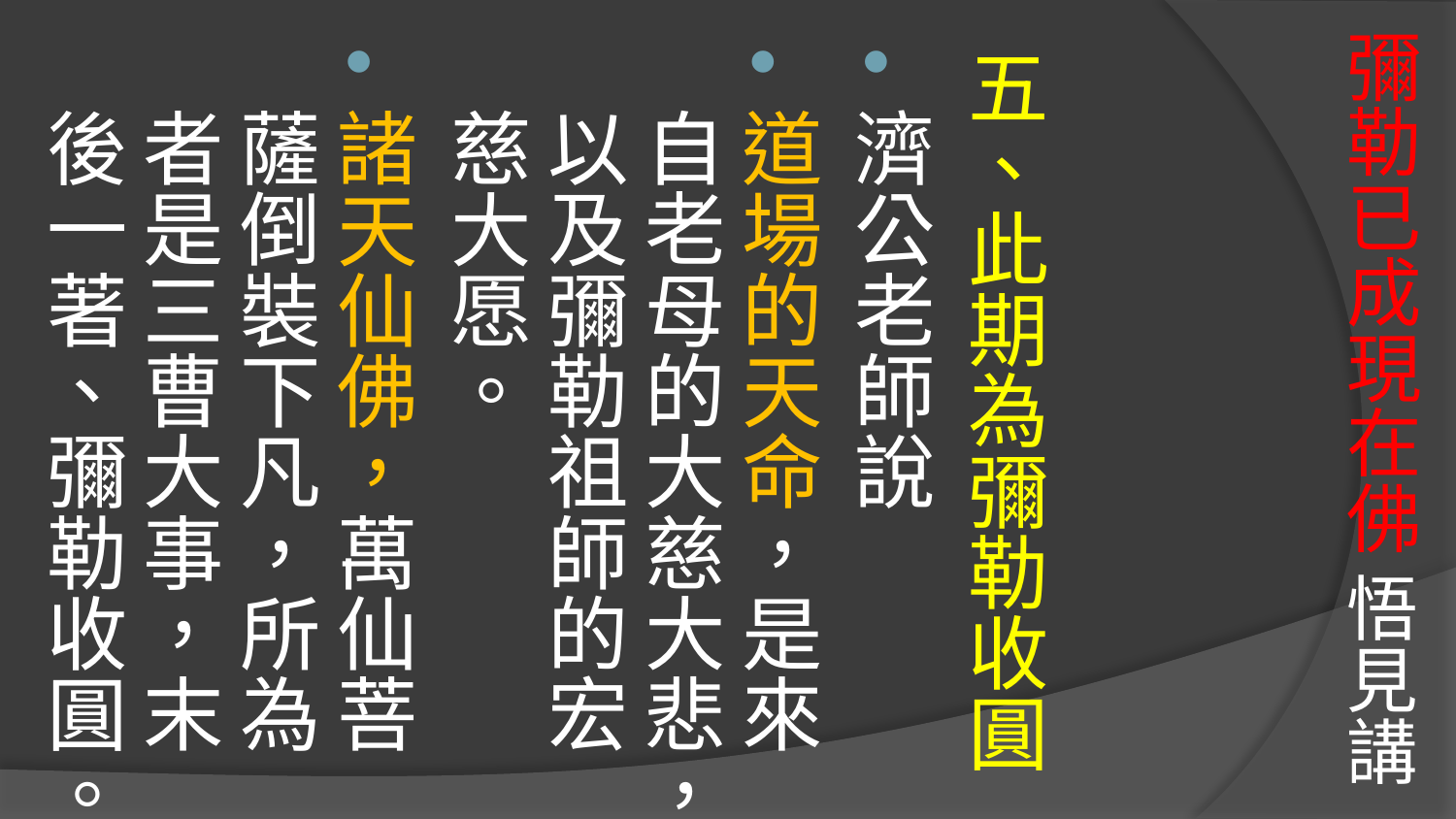

# 彌勒已成現在佛 悟見講
五、此期為彌勒收圓
濟公老師說
道場的天命，是來自老母的大慈大悲，以及彌勒祖師的宏慈大愿。
諸天仙佛，萬仙菩薩倒裝下凡，所為者是三曹大事，末後一著、彌勒收圓。